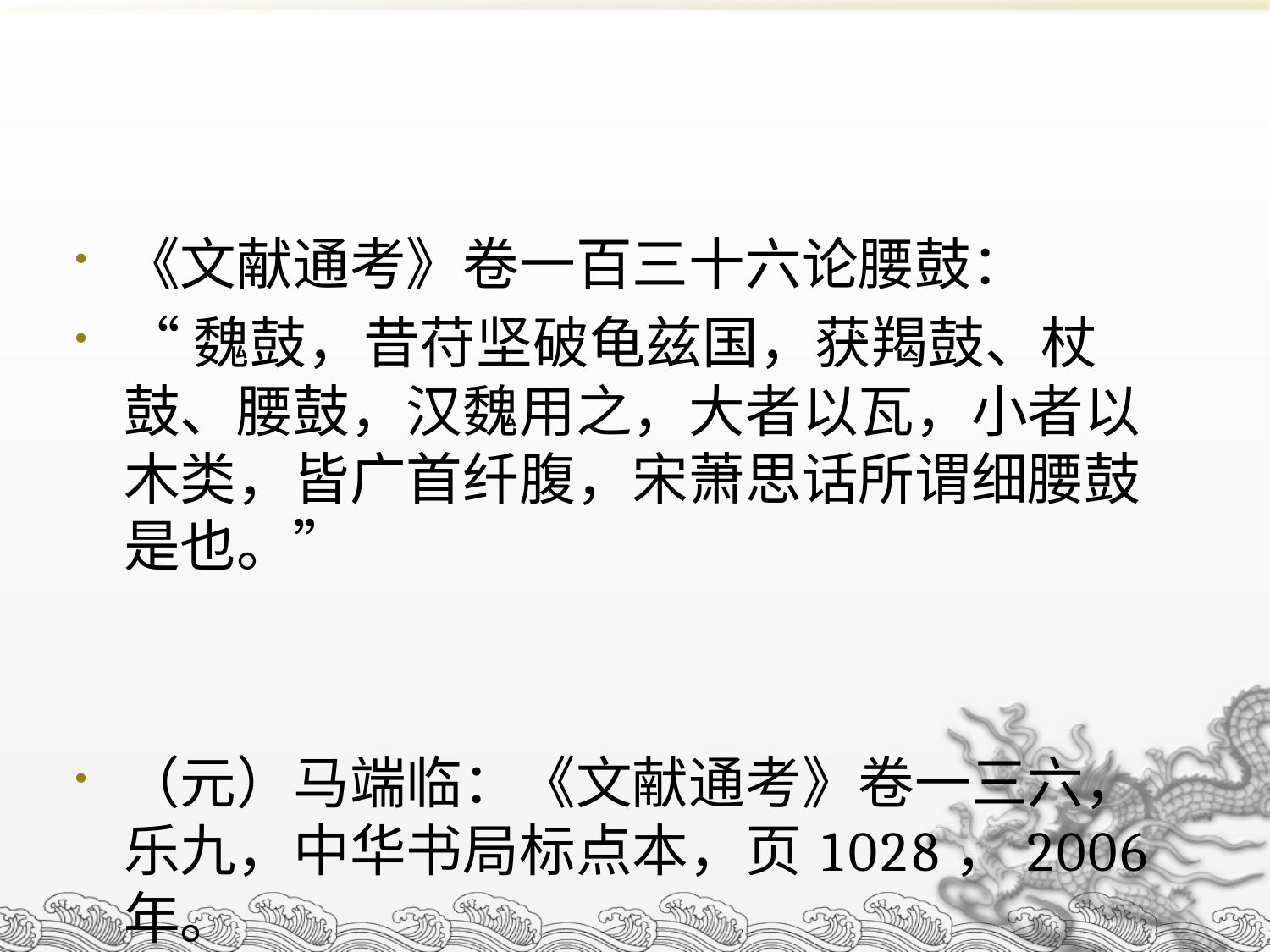

#
《文献通考》卷一百三十六论腰鼓：
“魏鼓，昔苻坚破龟兹国，获羯鼓、杖鼓、腰鼓，汉魏用之，大者以瓦，小者以木类，皆广首纤腹，宋萧思话所谓细腰鼓是也。”

（元）马端临：《文献通考》卷一三六，乐九，中华书局标点本，页1028，2006年。